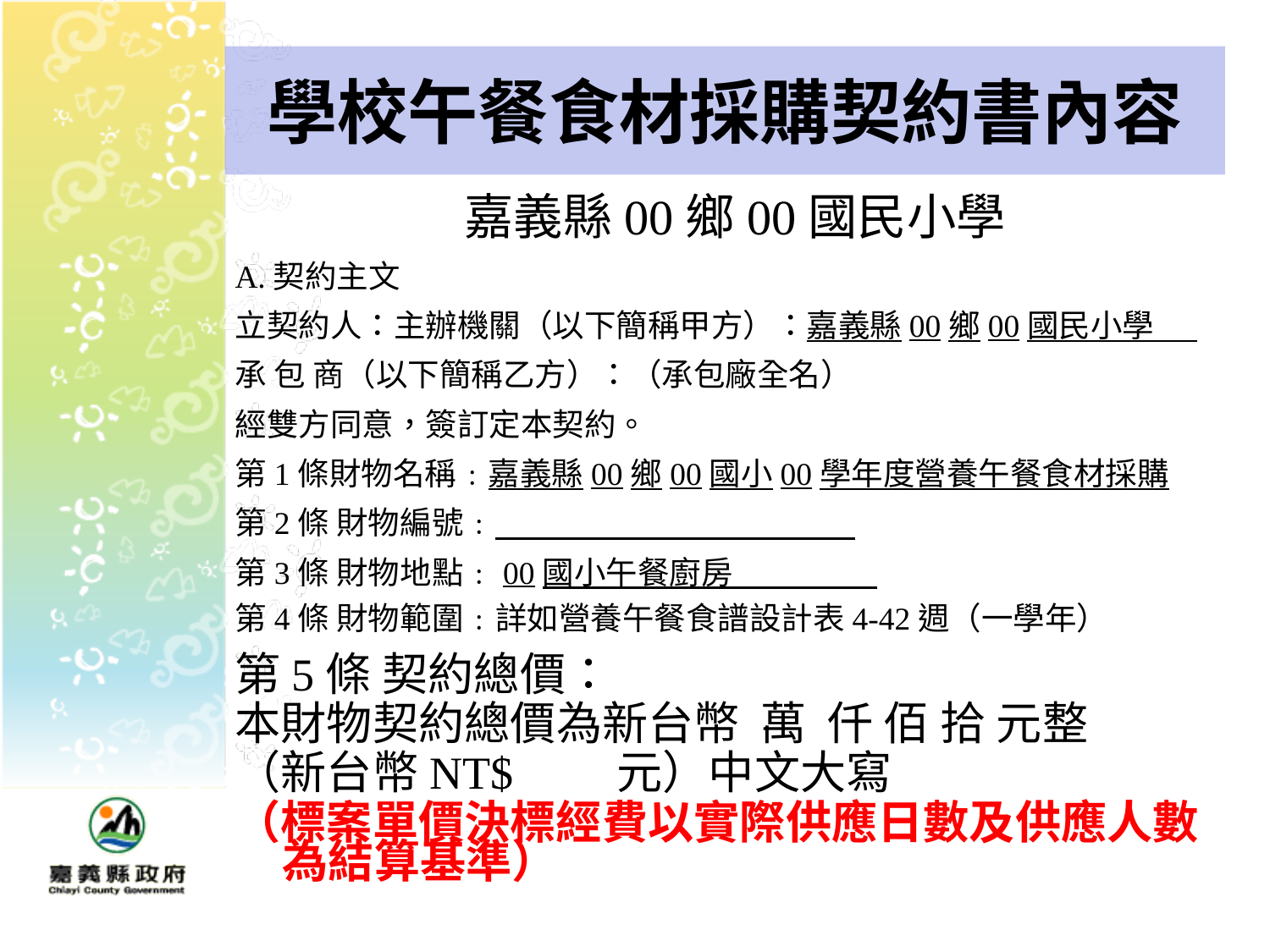

# 學校午餐食材採購契約書內容
嘉義縣00鄉00國民小學
A.契約主文
立契約人：主辦機關（以下簡稱甲方）：嘉義縣00鄉00國民小學
承 包 商（以下簡稱乙方）：（承包廠全名）
經雙方同意，簽訂定本契約。
第1條財物名稱﹕嘉義縣00鄉00國小00學年度營養午餐食材採購
第2條 財物編號﹕
第3條 財物地點﹕00國小午餐廚房
第4條 財物範圍﹕詳如營養午餐食譜設計表4-42週（一學年）
第5條 契約總價：
本財物契約總價為新台幣  萬  仟 佰 拾 元整
（新台幣NT$        元）中文大寫
（標案單價決標經費以實際供應日數及供應人數為結算基準）